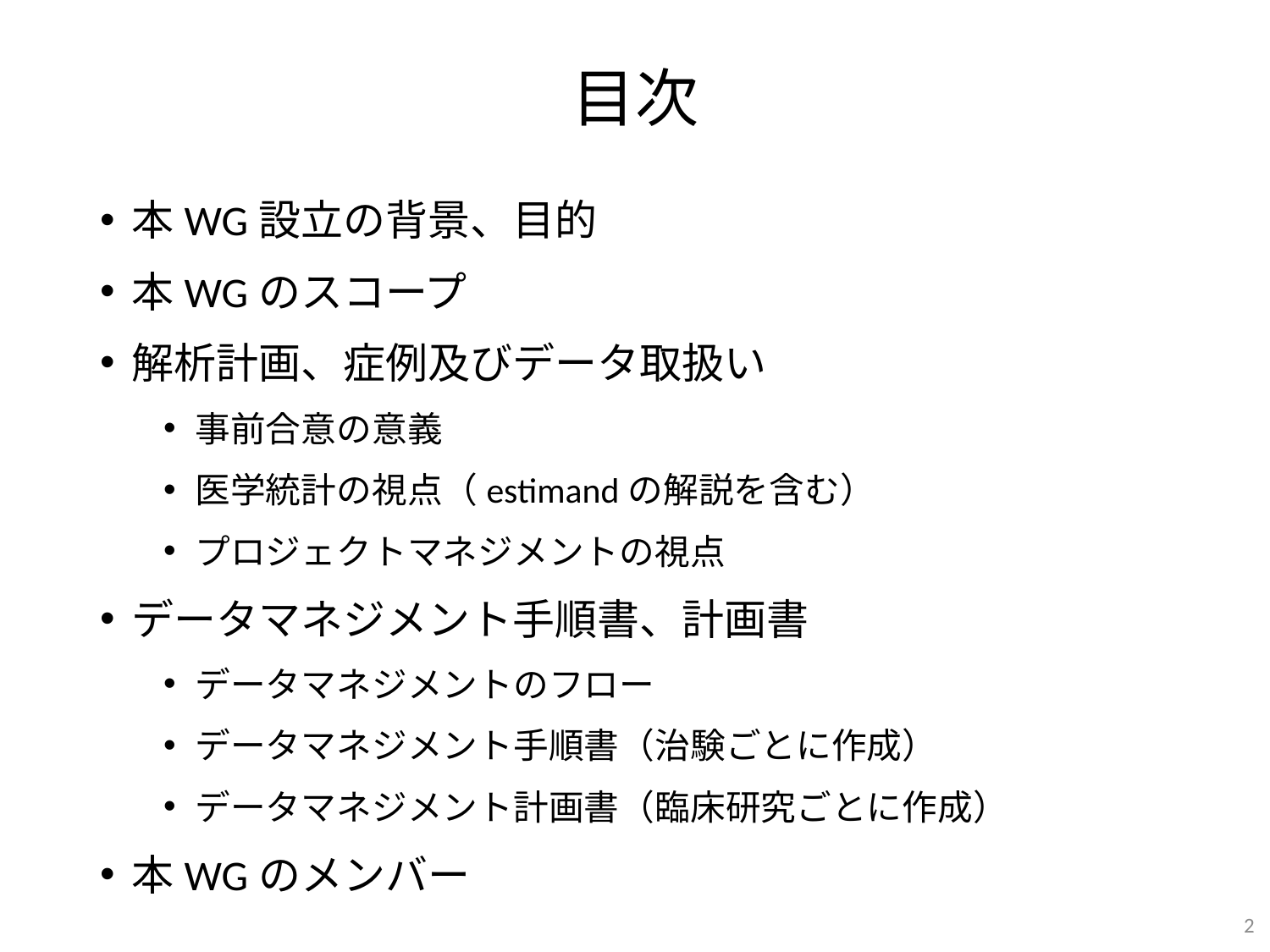

# 目次
本WG設立の背景、目的
本WGのスコープ
解析計画、症例及びデータ取扱い
事前合意の意義
医学統計の視点（estimandの解説を含む）
プロジェクトマネジメントの視点
データマネジメント手順書、計画書
データマネジメントのフロー
データマネジメント手順書（治験ごとに作成）
データマネジメント計画書（臨床研究ごとに作成）
本WGのメンバー
2